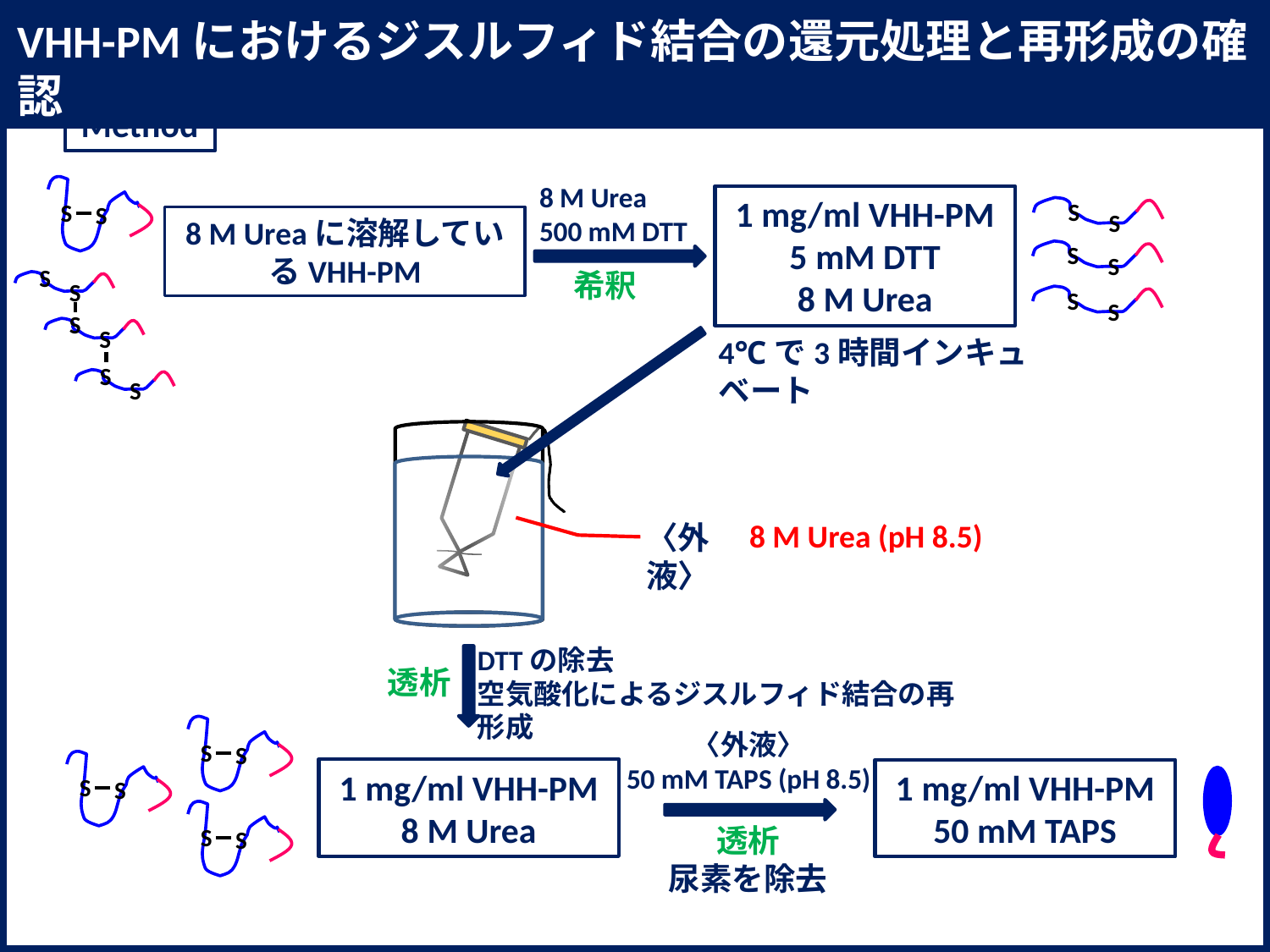

VHH-PMにおけるジスルフィド結合の還元処理と再形成の確認
Method

8 M Urea
500 mM DTT

S
S

1 mg/ml VHH-PM
5 mM DTT
8 M Urea
S

S
8 M Ureaに溶解しているVHH-PM
S

S
S
S

S
S

S
S

希釈

S

S
4℃で3時間インキュベート

8 M Urea (pH 8.5)
〈外液〉
DTTの除去
空気酸化によるジスルフィド結合の再形成

透析

S
S

〈外液〉
50 mM TAPS (pH 8.5)

S
S

1 mg/ml VHH-PM
8 M Urea
1 mg/ml VHH-PM
50 mM TAPS

S
S

透析
尿素を除去